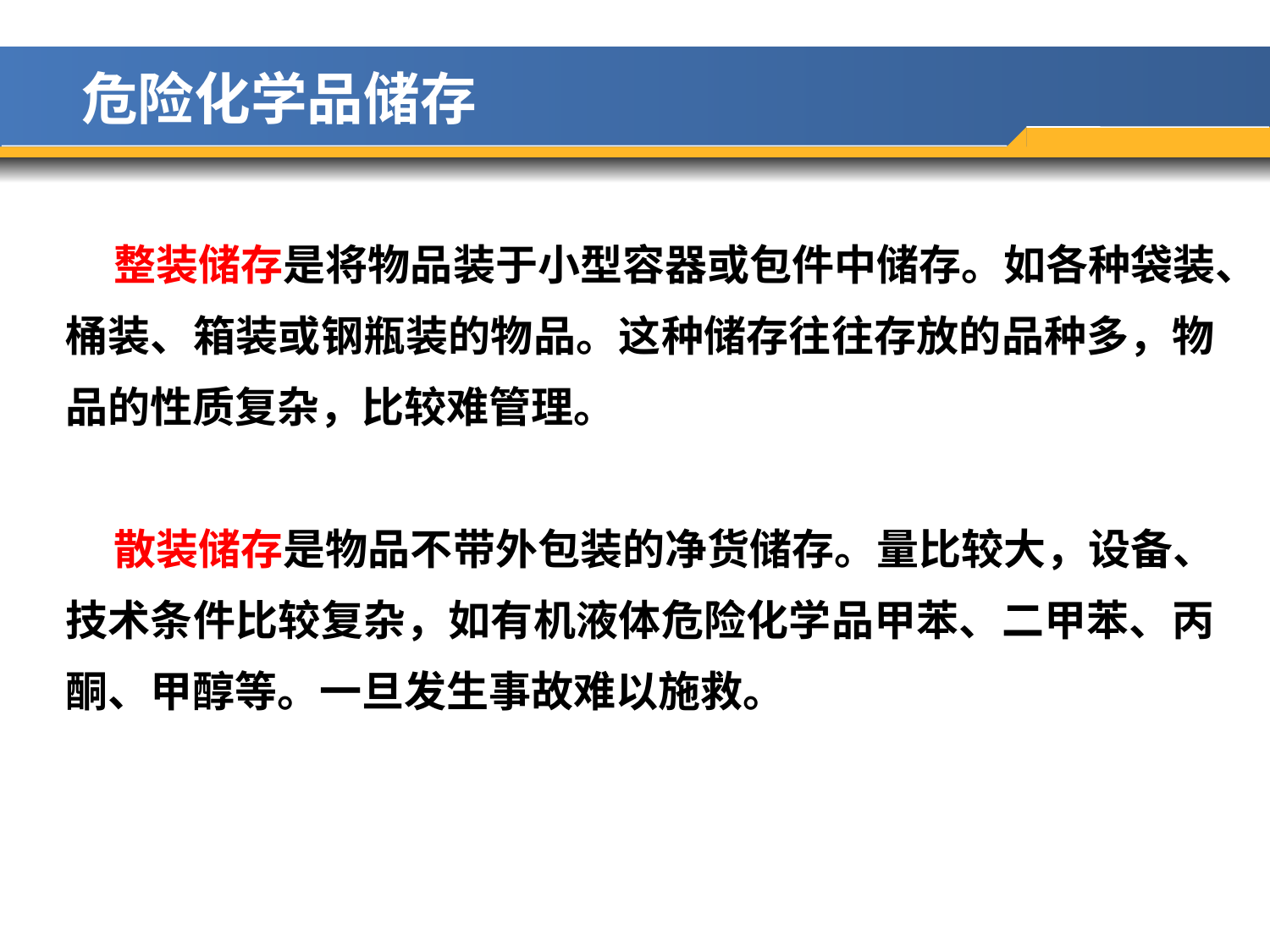

危险化学品储存

    整装储存是将物品装于小型容器或包件中储存。如各种袋装、桶装、箱装或钢瓶装的物品。这种储存往往存放的品种多，物品的性质复杂，比较难管理。

    散装储存是物品不带外包装的净货储存。量比较大，设备、技术条件比较复杂，如有机液体危险化学品甲苯、二甲苯、丙酮、甲醇等。一旦发生事故难以施救。